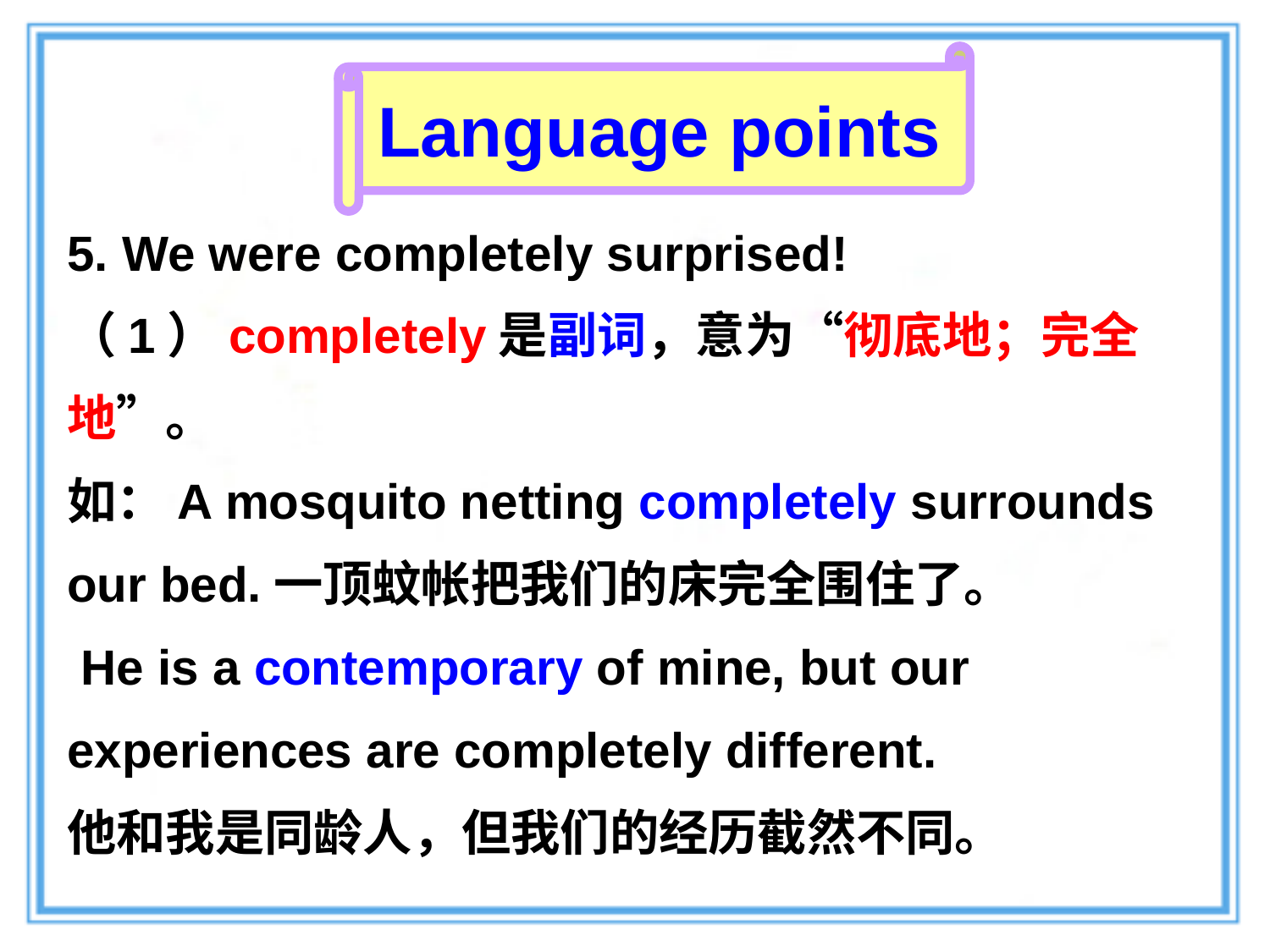

Language points
5. We were completely surprised!
（1）completely是副词，意为“彻底地；完全地”。
如：A mosquito netting completely surrounds our bed.一顶蚊帐把我们的床完全围住了。
 He is a contemporary of mine, but our experiences are completely different.
他和我是同龄人，但我们的经历截然不同。